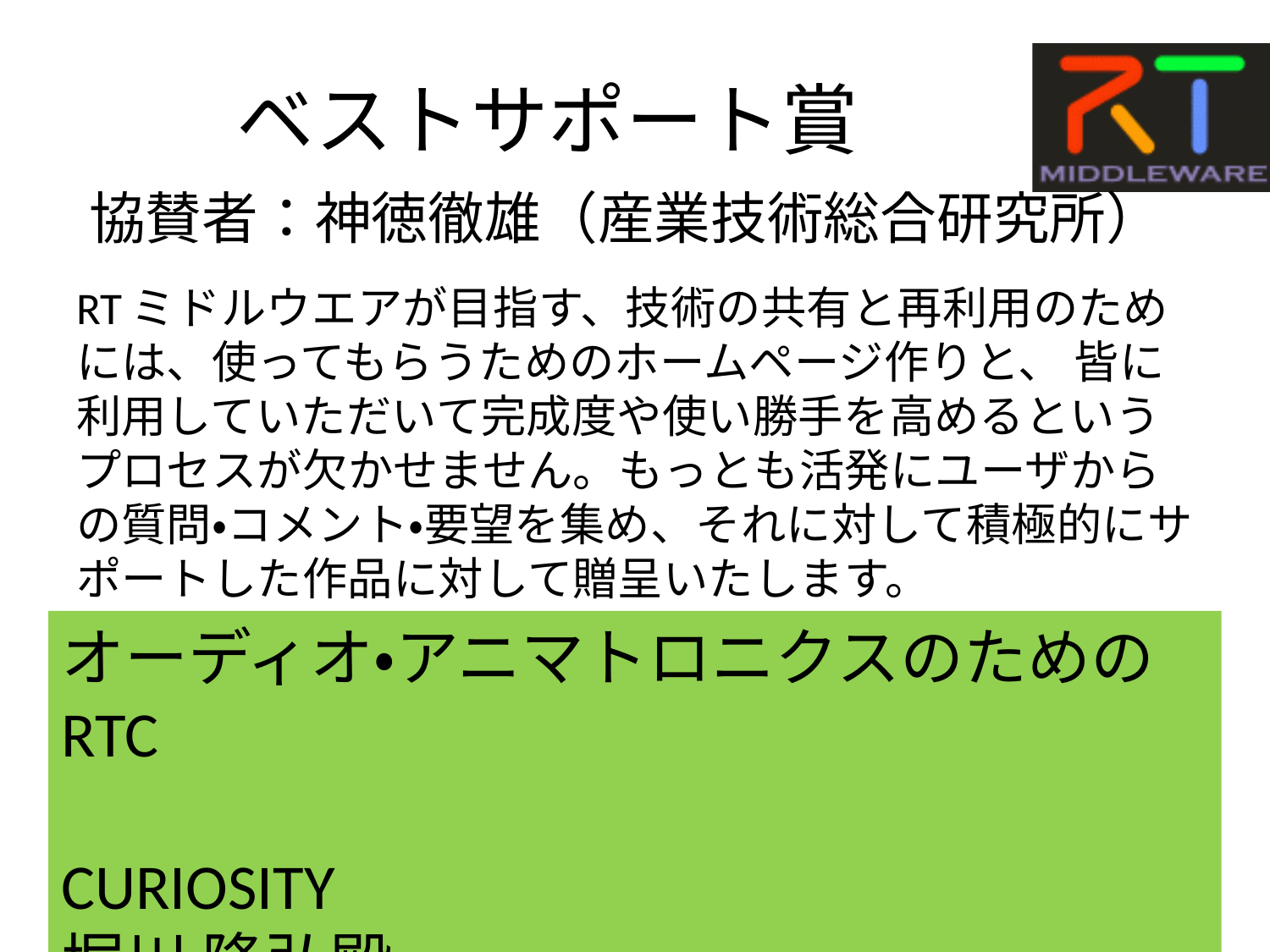

# ベストサポート賞
協賛者：神徳徹雄（産業技術総合研究所）
RTミドルウエアが目指す、技術の共有と再利用のためには、使ってもらうためのホームページ作りと、 皆に利用していただいて完成度や使い勝手を高めるというプロセスが欠かせません。もっとも活発にユーザからの質問・コメント・要望を集め、それに対して積極的にサポートした作品に対して贈呈いたします。
オーディオ・アニマトロニクスのためのRTC

CURIOSITY
堀川 隆弘殿